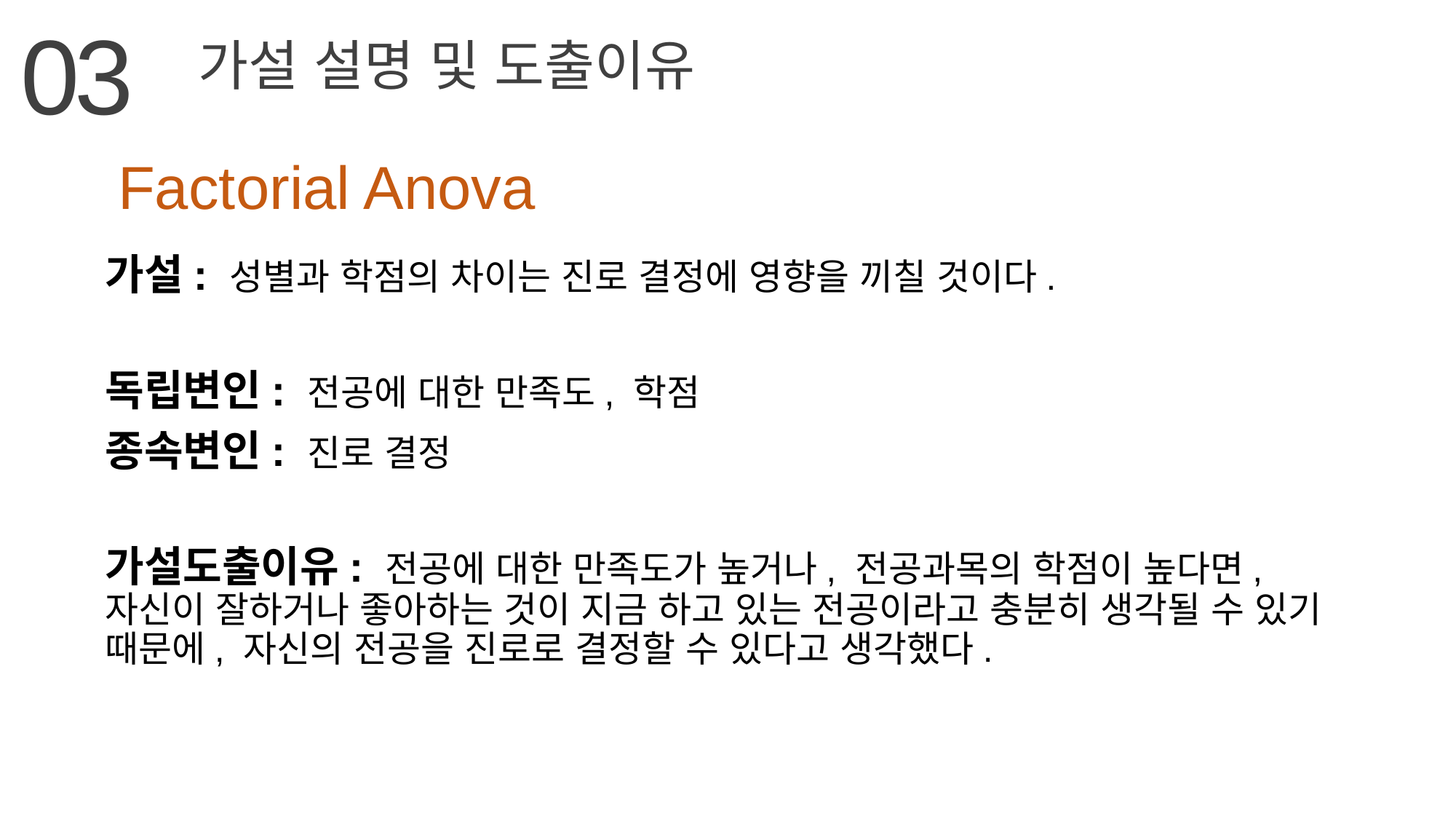

03
가설 설명 및 도출이유
Factorial Anova
가설: 성별과 학점의 차이는 진로 결정에 영향을 끼칠 것이다.

독립변인: 전공에 대한 만족도, 학점
종속변인: 진로 결정

가설도출이유: 전공에 대한 만족도가 높거나, 전공과목의 학점이 높다면, 자신이 잘하거나 좋아하는 것이 지금 하고 있는 전공이라고 충분히 생각될 수 있기 때문에, 자신의 전공을 진로로 결정할 수 있다고 생각했다.